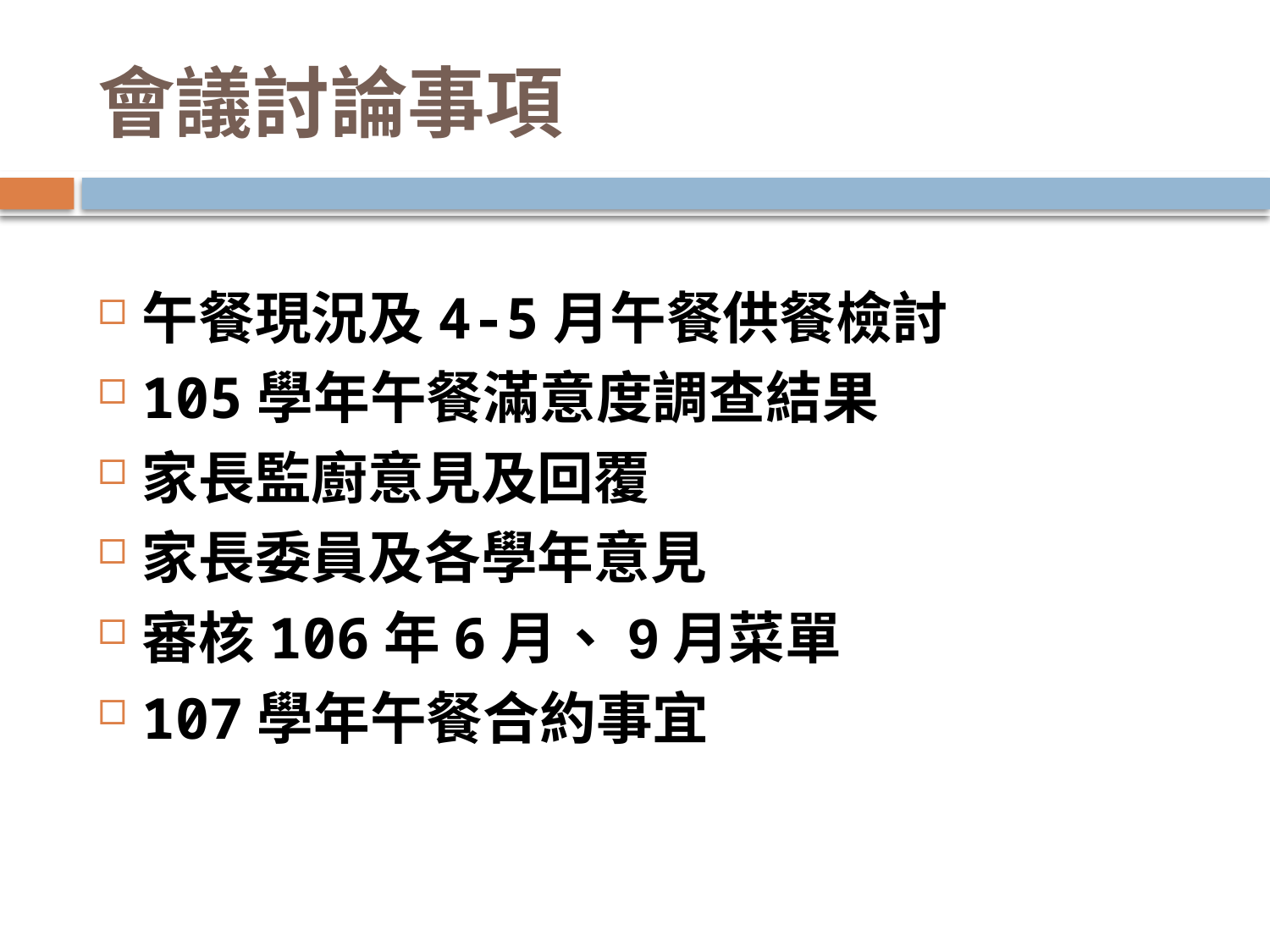

# 會議討論事項
午餐現況及4-5月午餐供餐檢討
105學年午餐滿意度調查結果
家長監廚意見及回覆
家長委員及各學年意見
審核106年6月、9月菜單
107學年午餐合約事宜